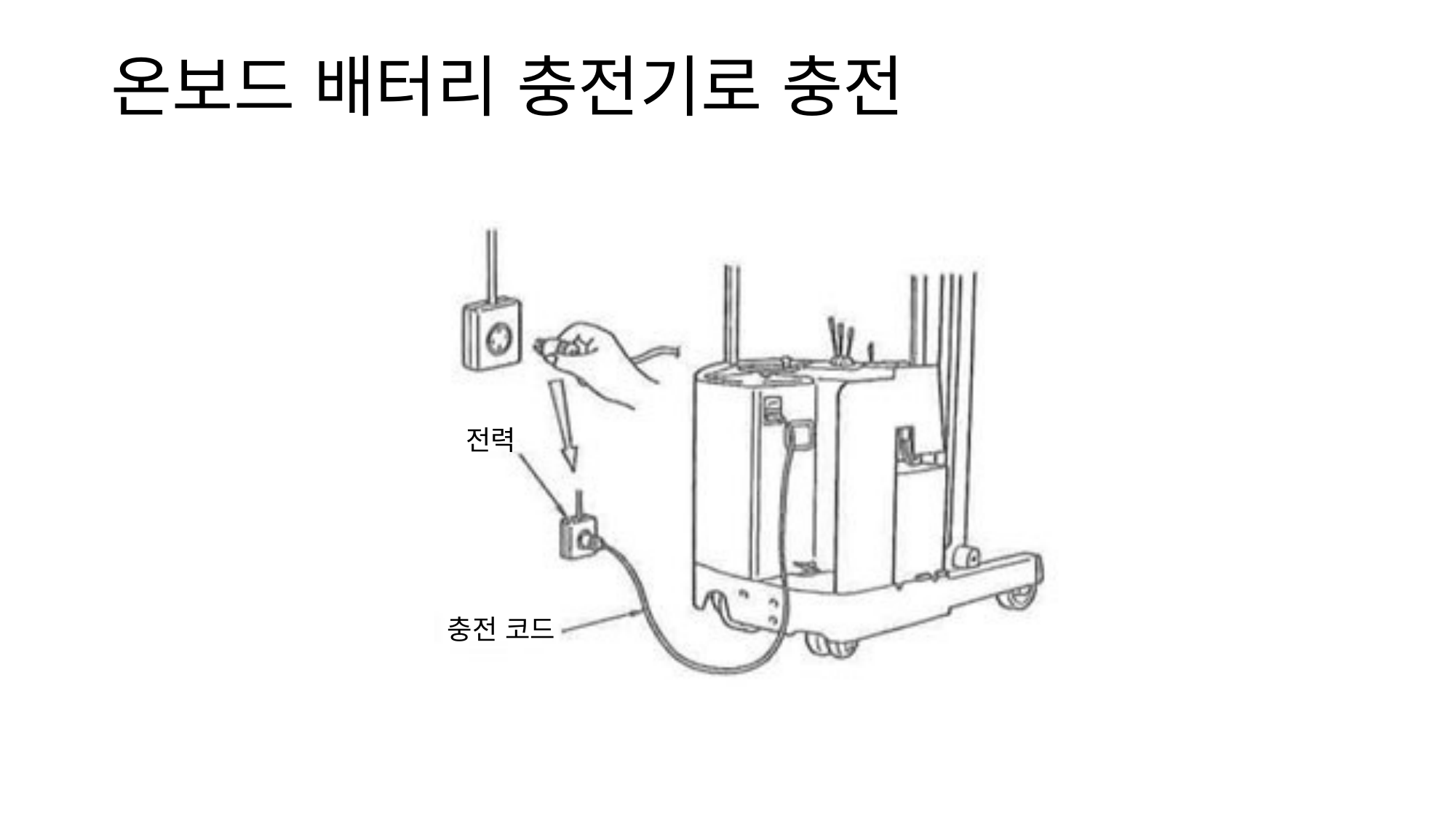

# 온보드 배터리 충전기로 충전

전력
충전 코드